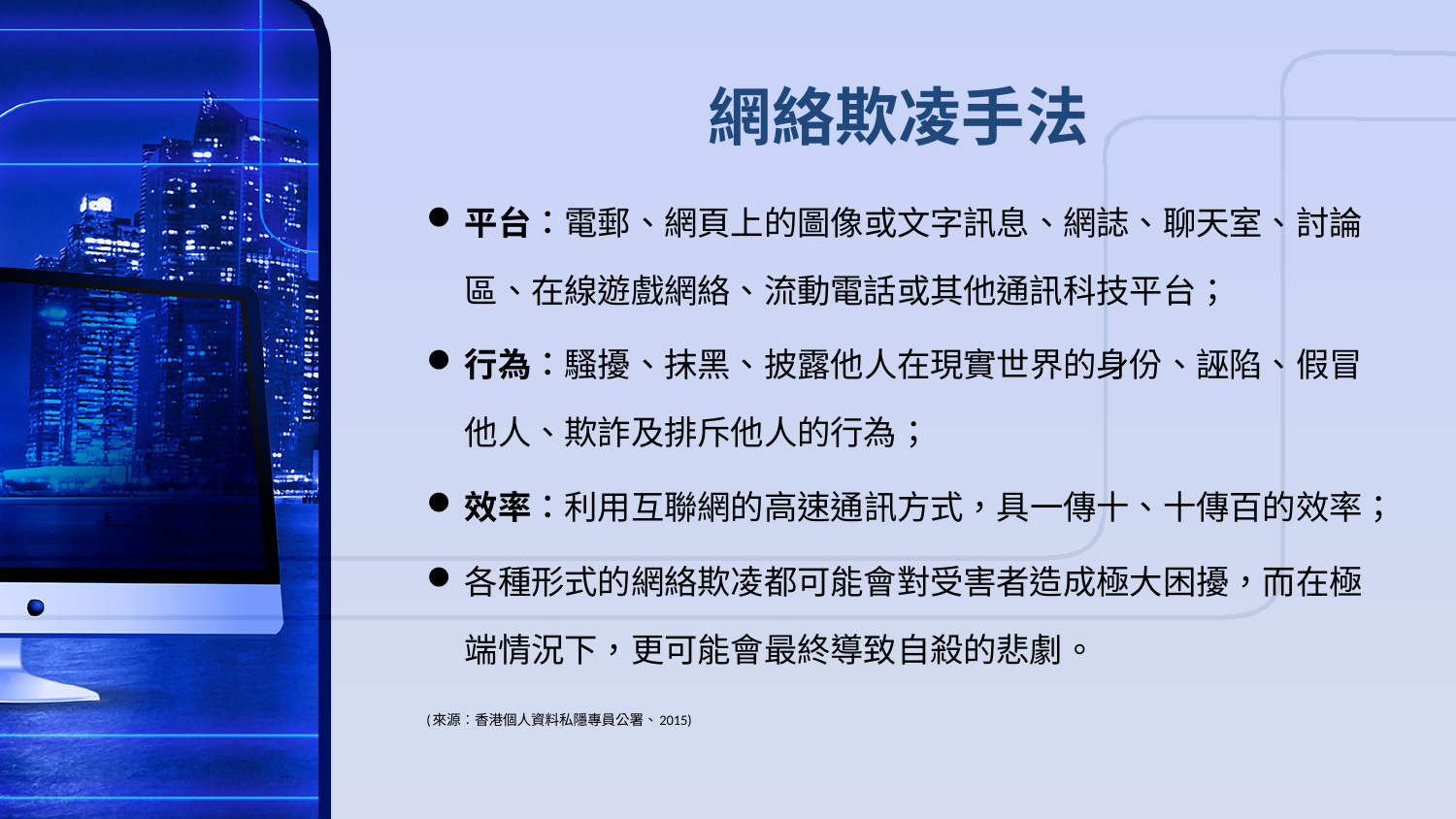

# 網絡欺凌手法
平台︰電郵、網頁上的圖像或文字訊息、網誌、聊天室、討論區、在線遊戲網絡、流動電話或其他通訊科技平台；
行為︰騷擾、抹黑、披露他人在現實世界的身份、誣陷、假冒他人、欺詐及排斥他人的行為；
效率︰利用互聯網的高速通訊方式，具一傳十、十傳百的效率；
各種形式的網絡欺凌都可能會對受害者造成極大困擾，而在極端情況下，更可能會最終導致自殺的悲劇。

(來源︰香港個人資料私隱專員公署、2015)